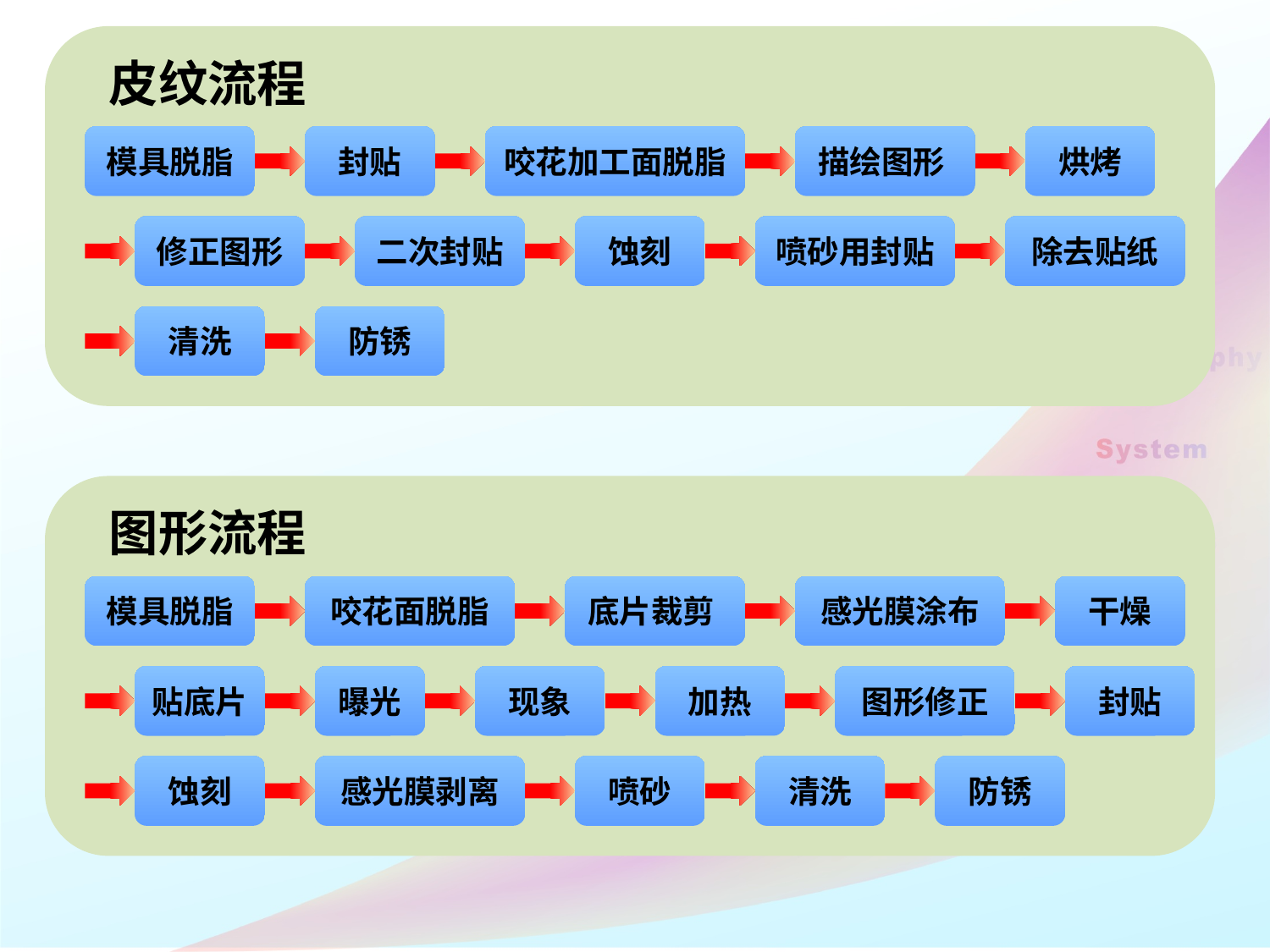

皮纹流程
模具脱脂
封贴
咬花加工面脱脂
描绘图形
烘烤

修正图形
二次封贴
蚀刻
喷砂用封贴
除去贴纸

清洗
防锈

图形流程
模具脱脂
咬花面脱脂
底片裁剪
感光膜涂布
干燥

贴底片
曝光
现象
加热
图形修正
封贴

蚀刻
感光膜剥离
喷砂
清洗
防锈